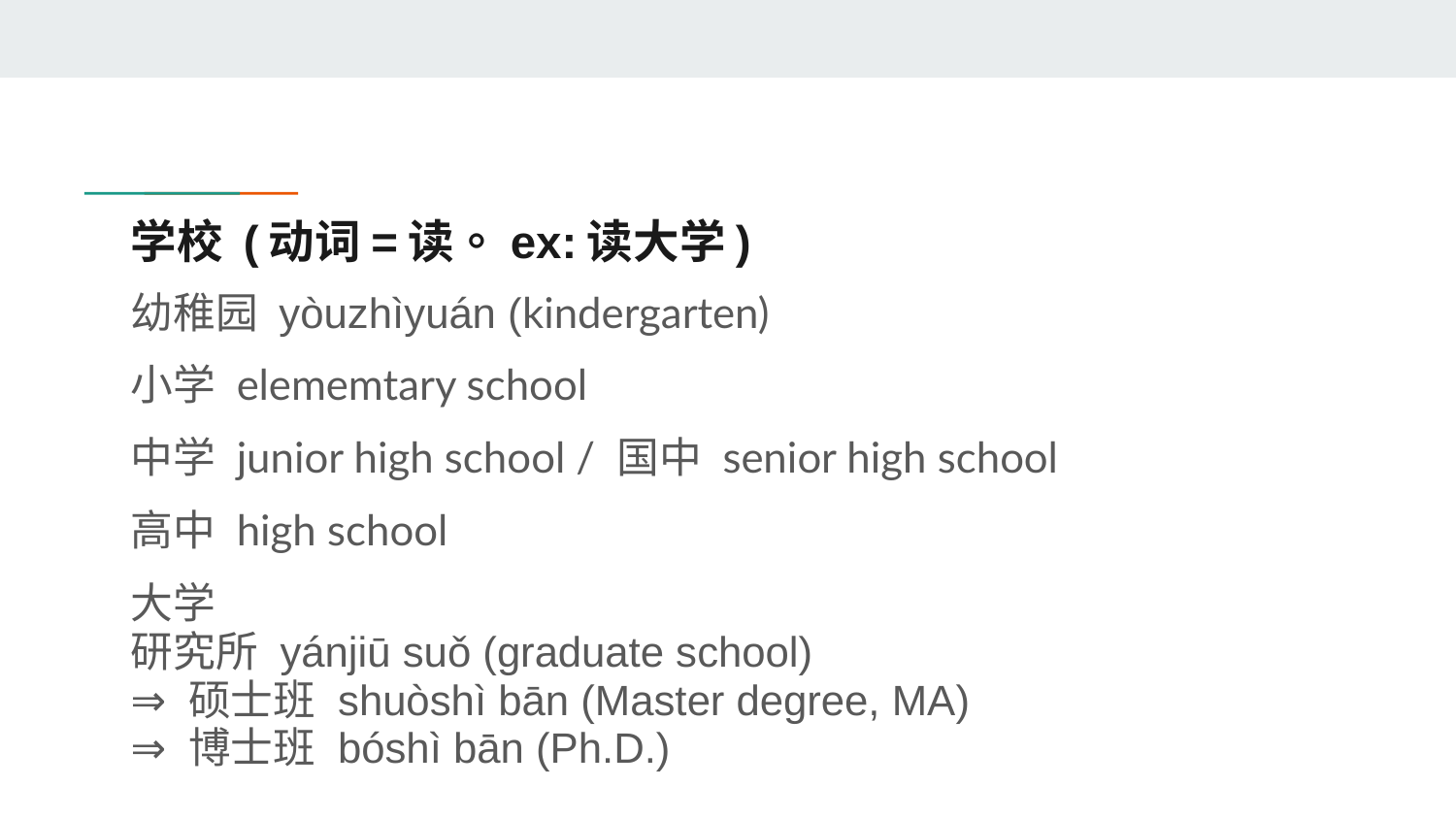

# 学校 (动词=读。ex:读大学)
幼稚园 yòuzhìyuán (kindergarten)
小学 elememtary school
中学 junior high school / 国中 senior high school
高中 high school
大学
研究所 yánjiū suǒ (graduate school)
⇒ 硕士班 shuòshì bān (Master degree, MA)
⇒ 博士班 bóshì bān (Ph.D.)